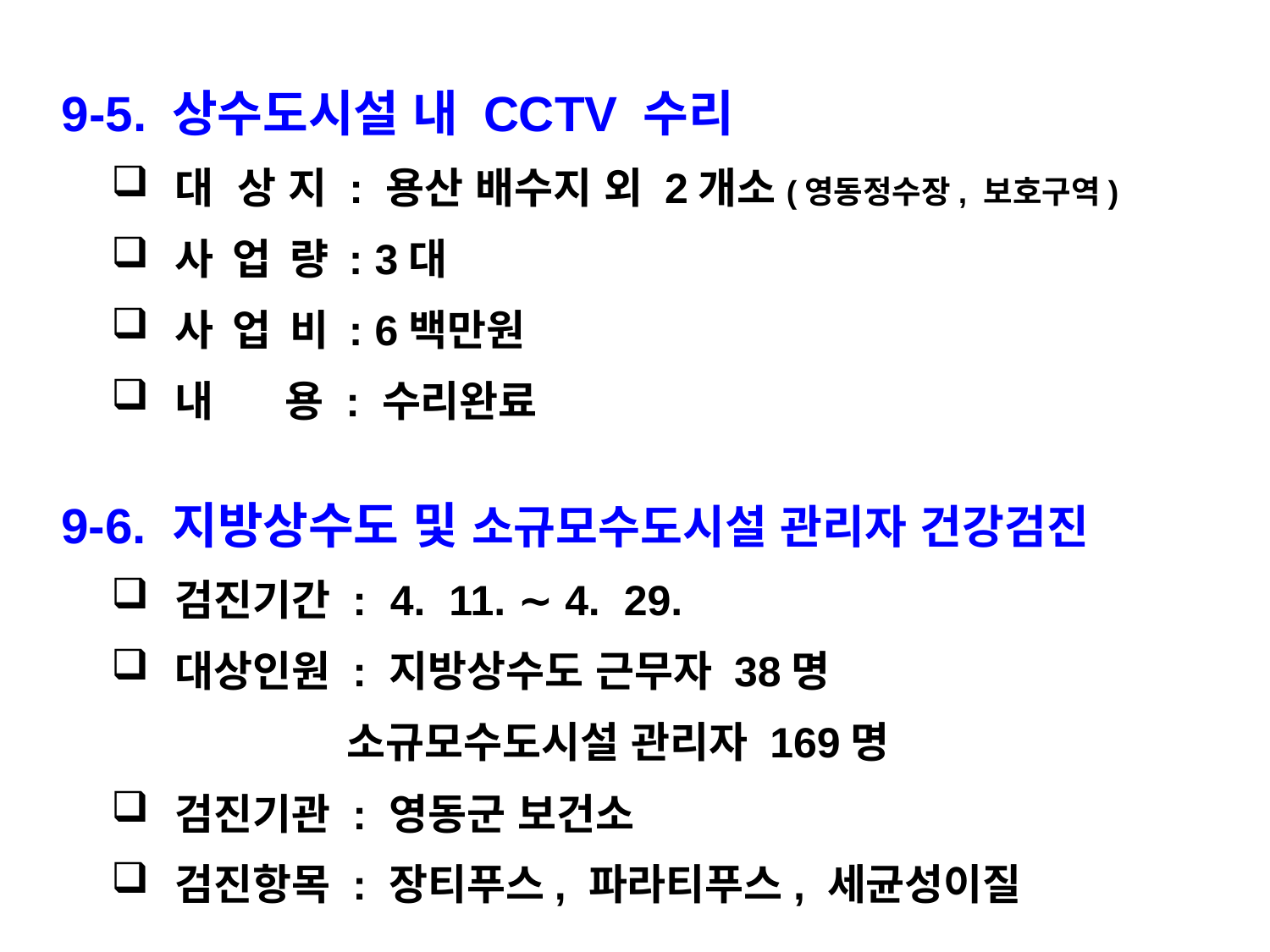

9-5. 상수도시설 내 CCTV 수리
대  상 지 : 용산 배수지 외 2개소(영동정수장, 보호구역)
사  업  량 : 3대
사  업  비 : 6백만원
내      용 : 수리완료
 9-6. 지방상수도 및 소규모수도시설 관리자 건강검진
검진기간 :  4.  11. ∼ 4.  29.
대상인원 : 지방상수도 근무자 38명
                   소규모수도시설 관리자 169명
검진기관 : 영동군 보건소
검진항목 : 장티푸스, 파라티푸스, 세균성이질